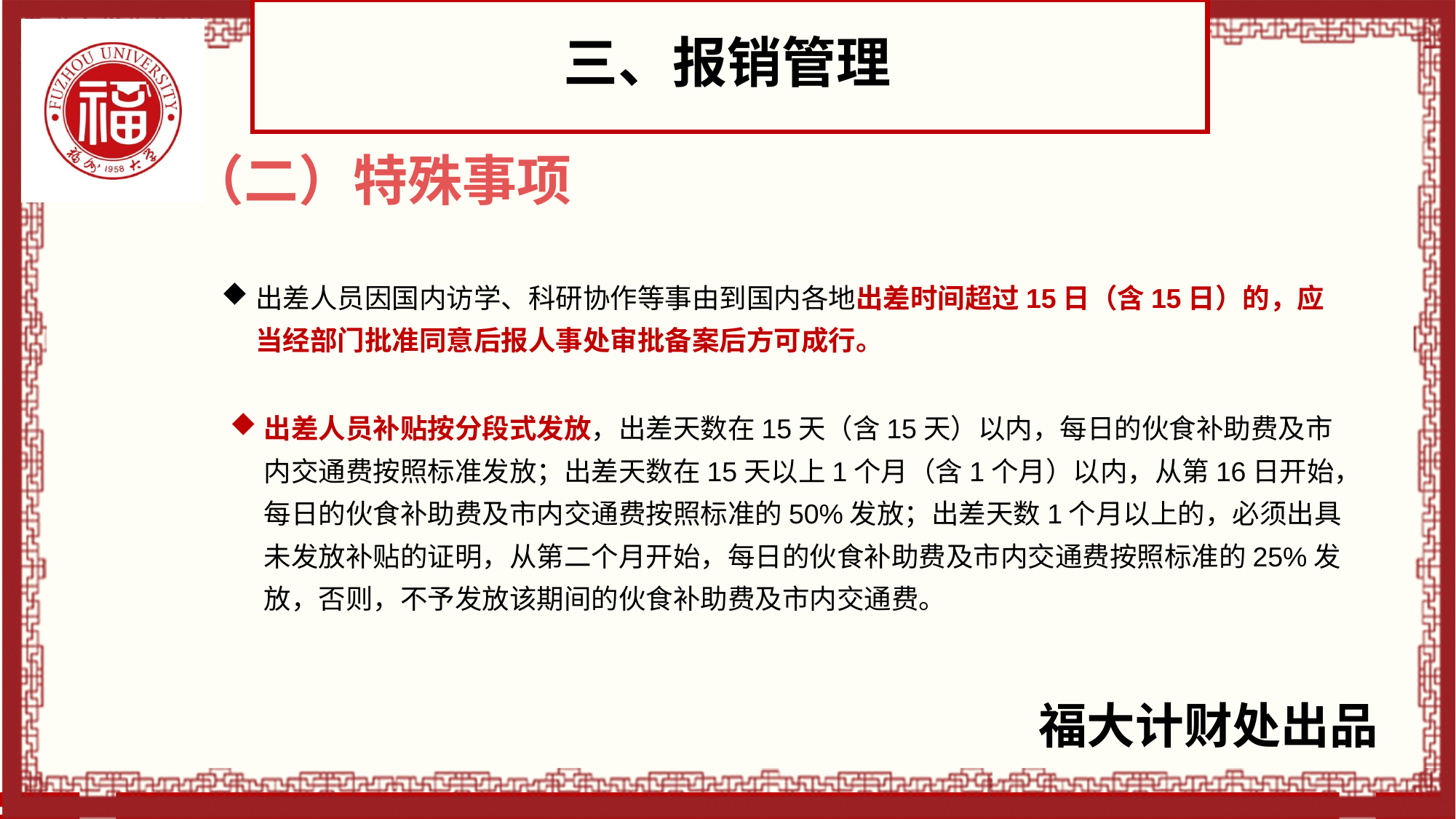

三、报销管理
（二）特殊事项
出差人员因国内访学、科研协作等事由到国内各地出差时间超过15日（含15日）的，应当经部门批准同意后报人事处审批备案后方可成行。
出差人员补贴按分段式发放，出差天数在15天（含15天）以内，每日的伙食补助费及市内交通费按照标准发放；出差天数在15天以上1个月（含1个月）以内，从第16日开始，每日的伙食补助费及市内交通费按照标准的50%发放；出差天数1个月以上的，必须出具未发放补贴的证明，从第二个月开始，每日的伙食补助费及市内交通费按照标准的25%发放，否则，不予发放该期间的伙食补助费及市内交通费。
14